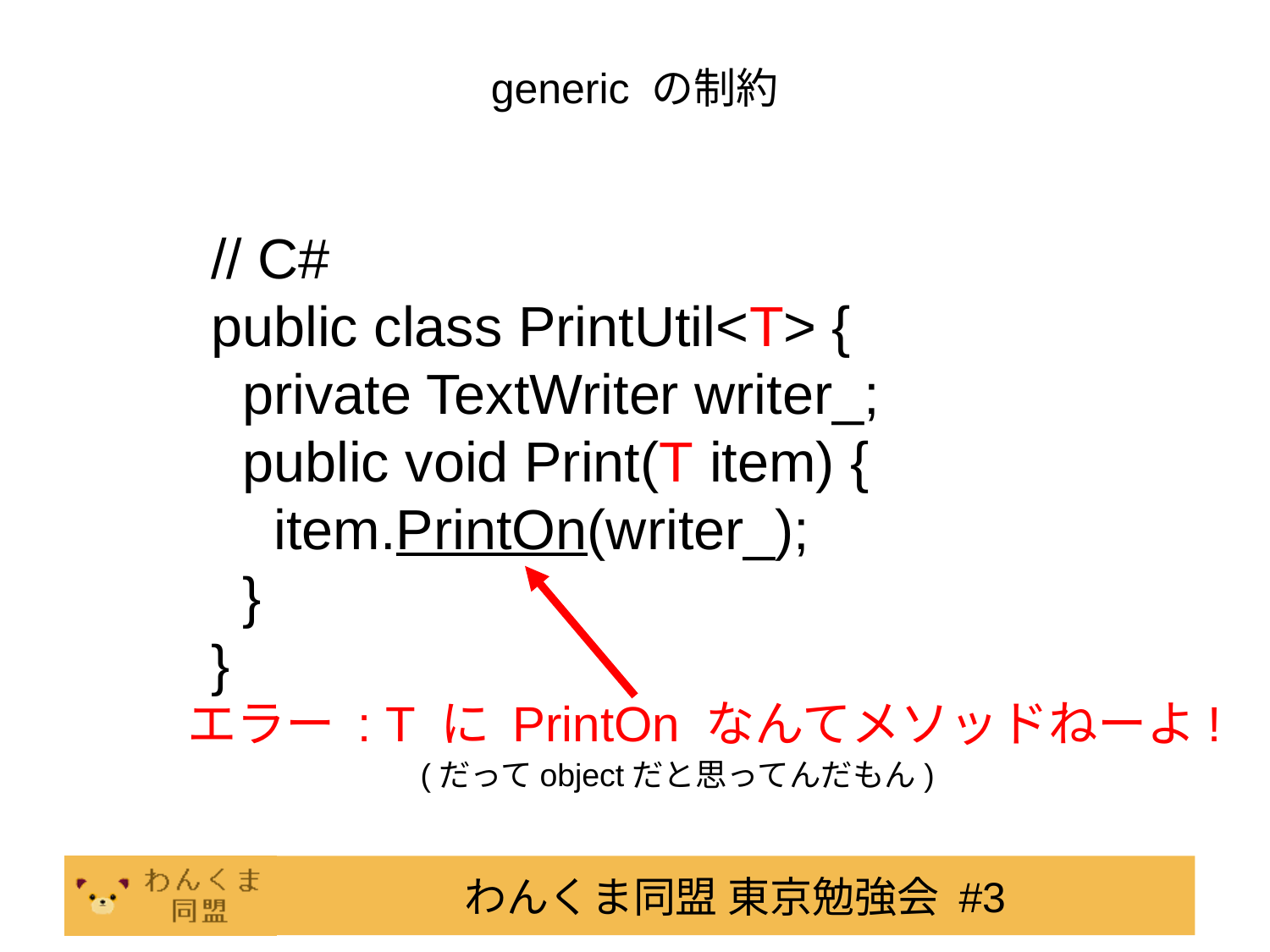

# generic の制約
// C#
public class PrintUtil<T> {
  private TextWriter writer_;
  public void Print(T item) {
    item.PrintOn(writer_);
  }
}

エラー : T に PrintOn なんてメソッドねーよ!
(だってobjectだと思ってんだもん)